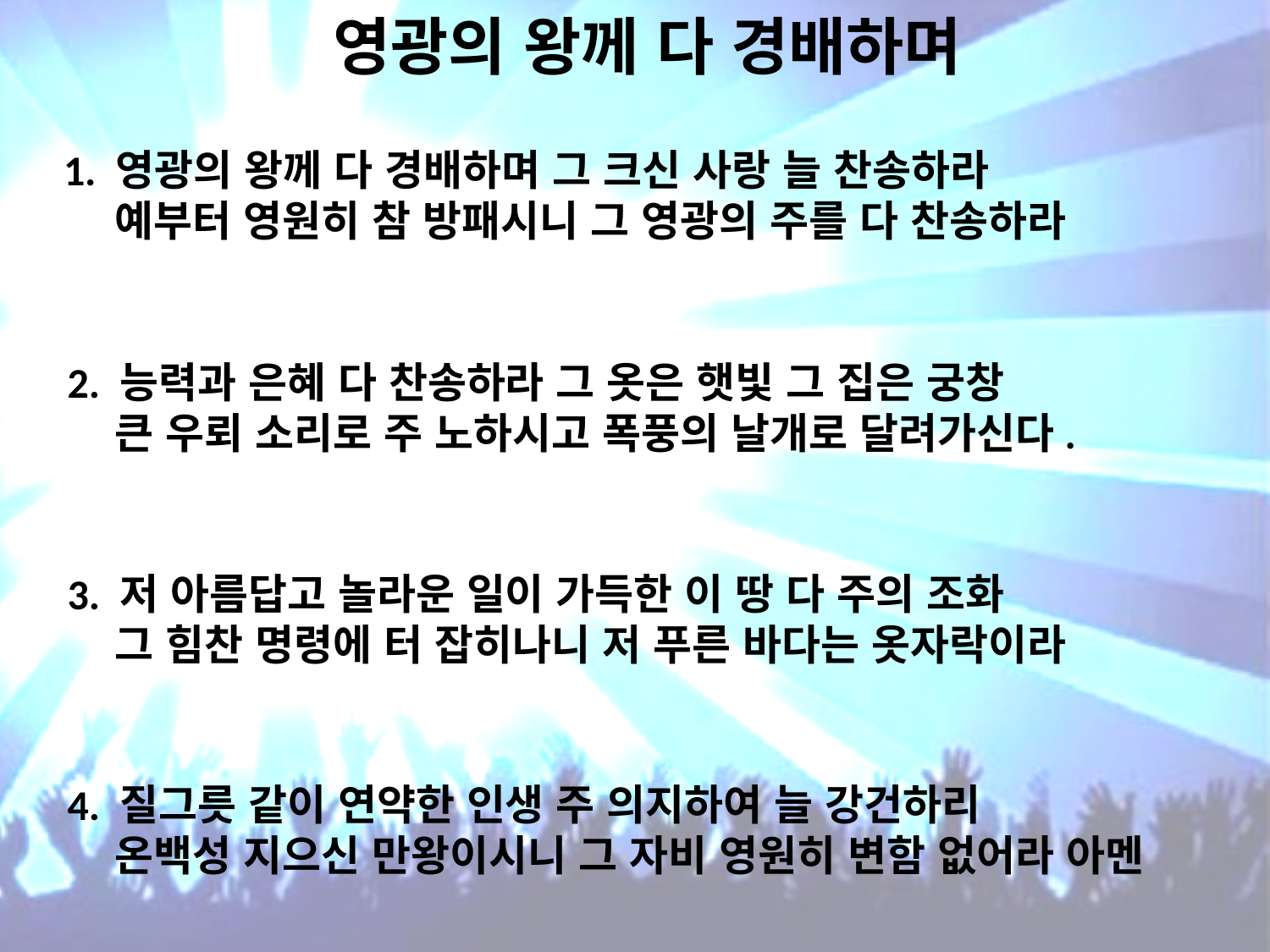

# 영광의 왕께 다 경배하며
  1. 영광의 왕께 다 경배하며 그 크신 사랑 늘 찬송하라
    예부터 영원히 참 방패시니 그 영광의 주를 다 찬송하라
2. 능력과 은혜 다 찬송하라 그 옷은 햇빛 그 집은 궁창
    큰 우뢰 소리로 주 노하시고 폭풍의 날개로 달려가신다.
3. 저 아름답고 놀라운 일이 가득한 이 땅 다 주의 조화
    그 힘찬 명령에 터 잡히나니 저 푸른 바다는 옷자락이라
4. 질그릇 같이 연약한 인생 주 의지하여 늘 강건하리
    온백성 지으신 만왕이시니 그 자비 영원히 변함 없어라 아멘